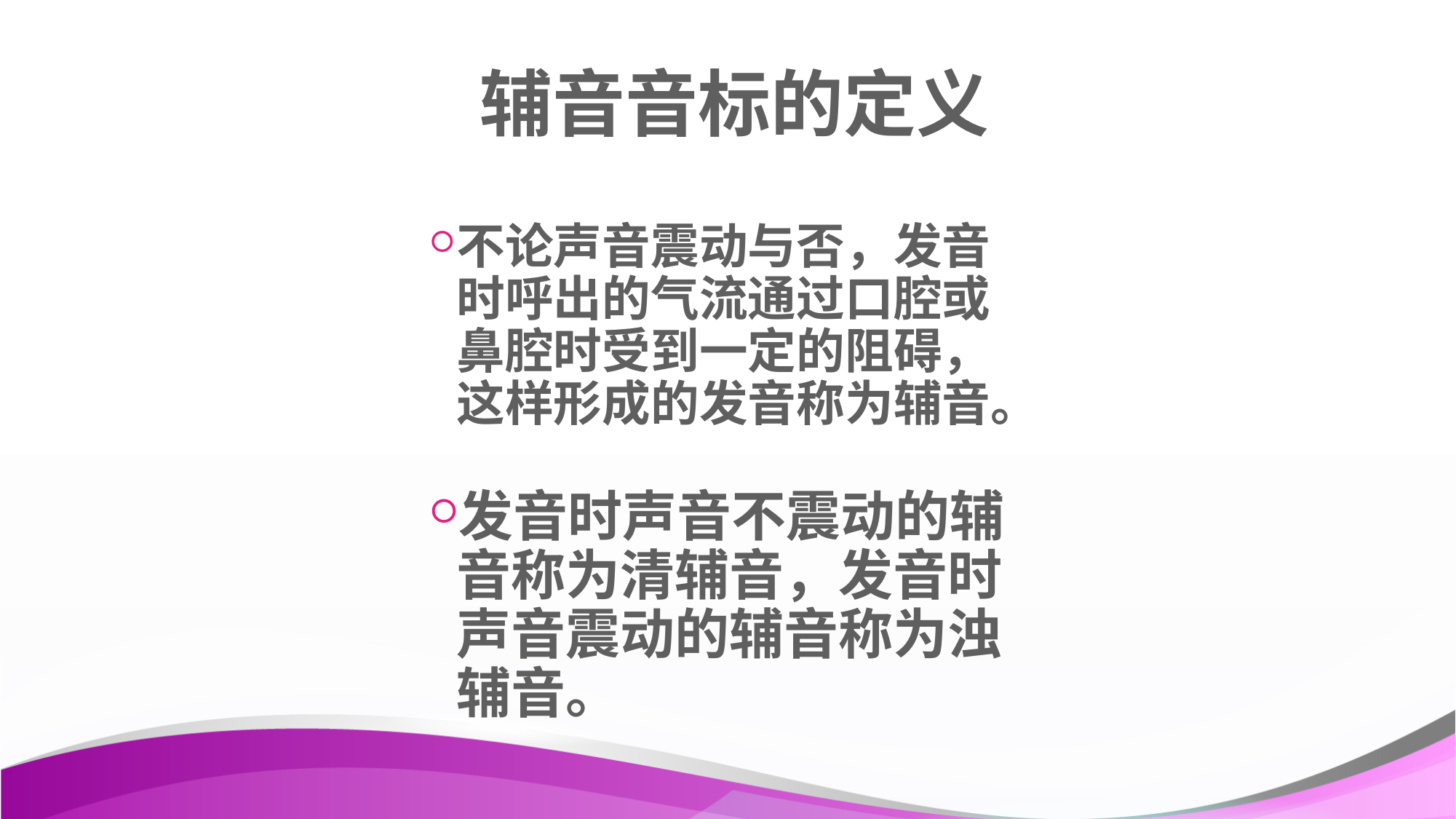

# 辅音音标的定义
不论声音震动与否，发音时呼出的气流通过口腔或鼻腔时受到一定的阻碍，这样形成的发音称为辅音。
发音时声音不震动的辅音称为清辅音，发音时声音震动的辅音称为浊辅音。